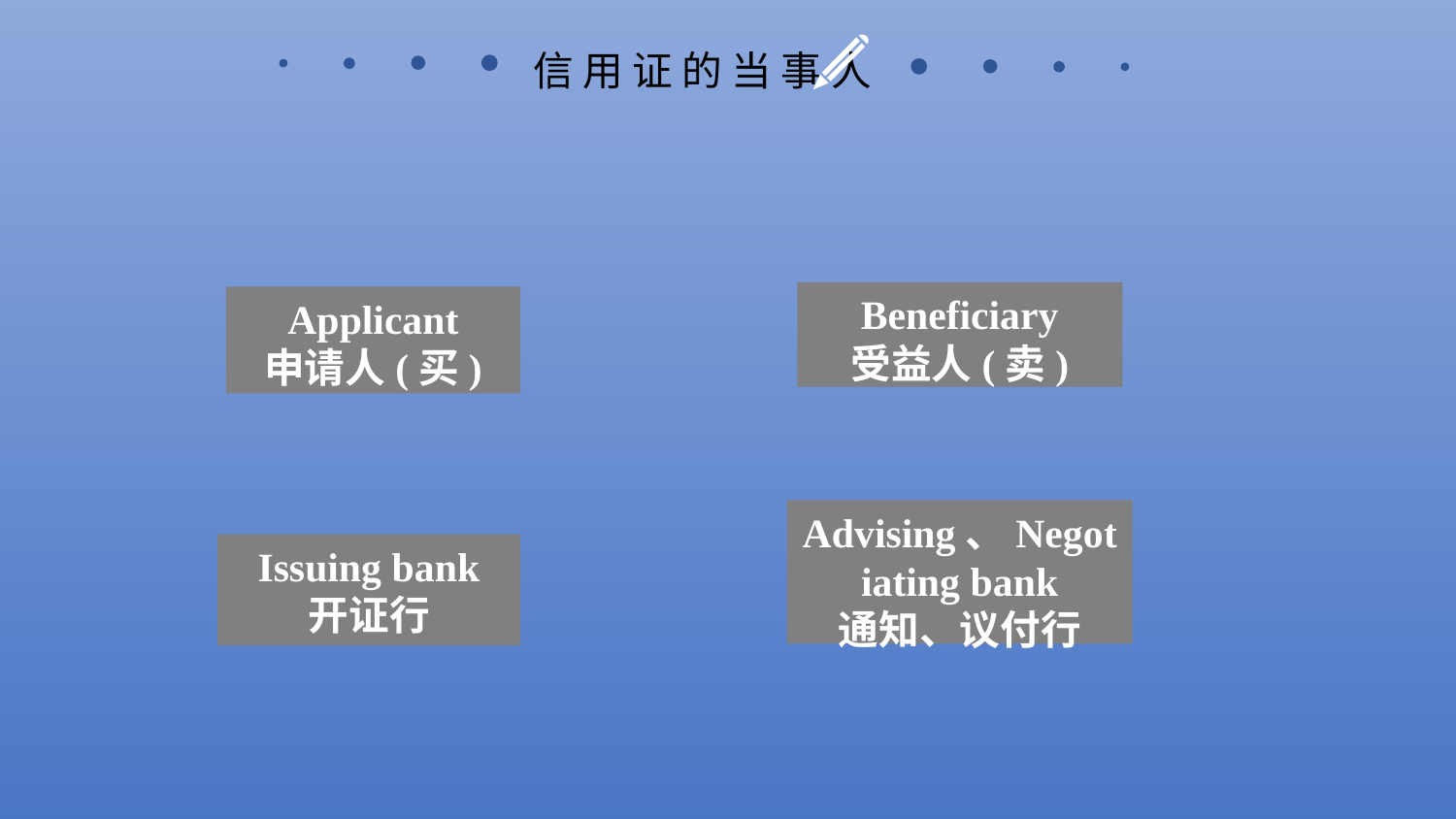

信用证的当事人

Beneficiary
受益人(卖)
Applicant
申请人(买)
Advising、Negotiating bank
通知、议付行

Issuing bank
开证行